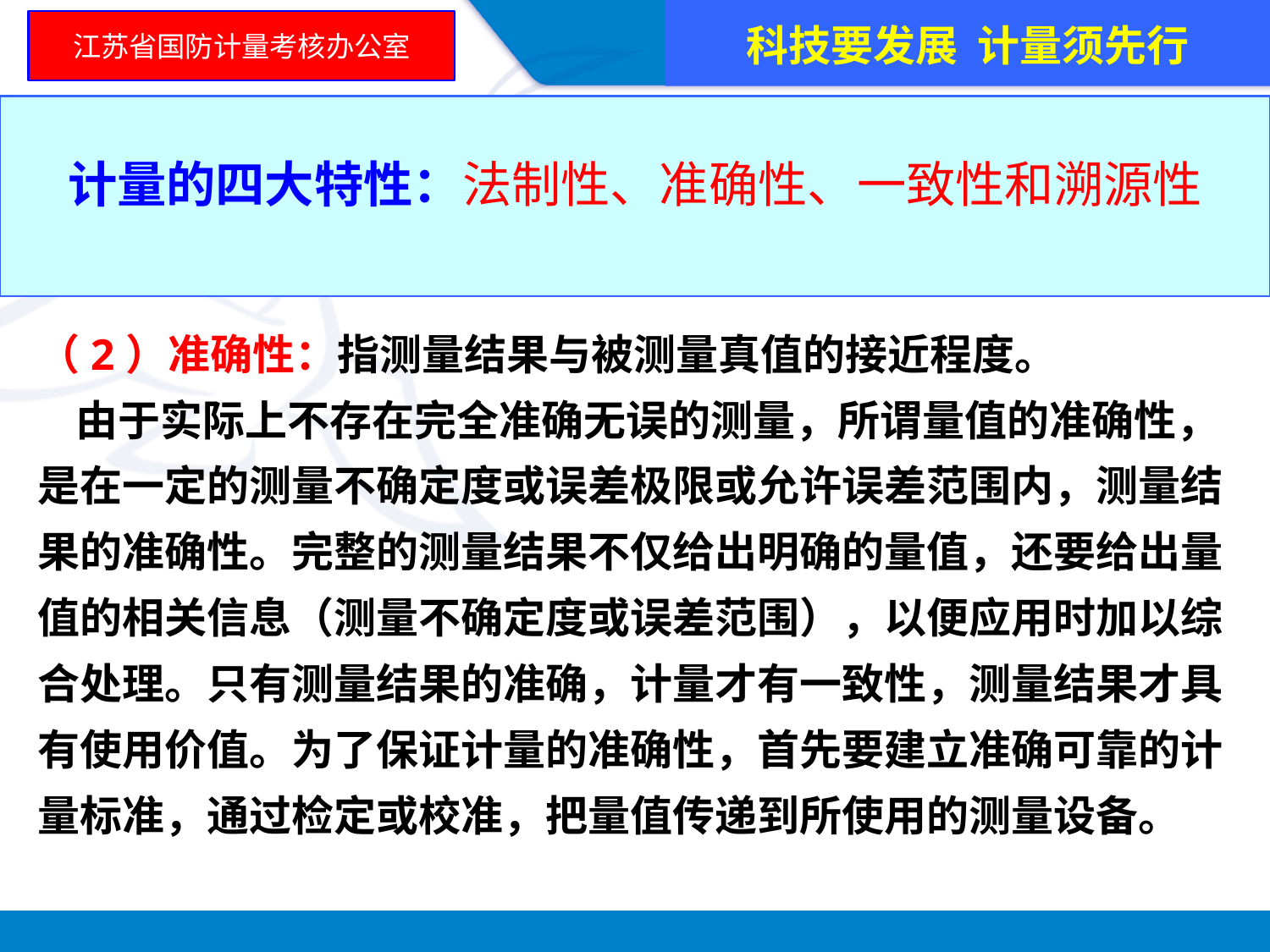

科技要发展  计量须先行
江苏省国防计量考核办公室
计量的四大特性：法制性、准确性、一致性和溯源性

（2）准确性：指测量结果与被测量真值的接近程度。
    由于实际上不存在完全准确无误的测量，所谓量值的准确性，是在一定的测量不确定度或误差极限或允许误差范围内，测量结果的准确性。完整的测量结果不仅给出明确的量值，还要给出量值的相关信息（测量不确定度或误差范围），以便应用时加以综合处理。只有测量结果的准确，计量才有一致性，测量结果才具有使用价值。为了保证计量的准确性，首先要建立准确可靠的计量标准，通过检定或校准，把量值传递到所使用的测量设备。